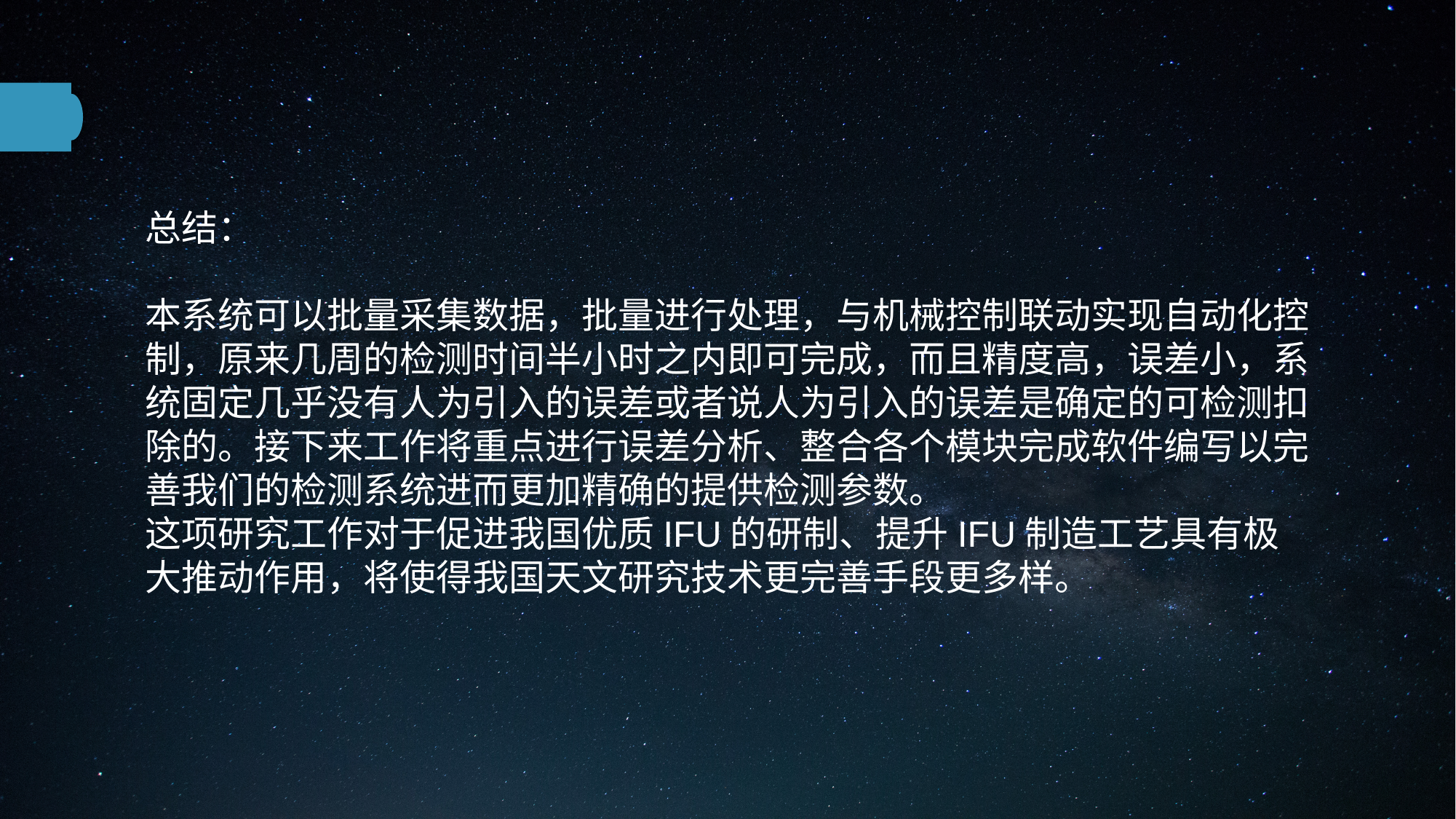

总结：

本系统可以批量采集数据，批量进行处理，与机械控制联动实现自动化控制，原来几周的检测时间半小时之内即可完成，而且精度高，误差小，系统固定几乎没有人为引入的误差或者说人为引入的误差是确定的可检测扣除的。接下来工作将重点进行误差分析、整合各个模块完成软件编写以完善我们的检测系统进而更加精确的提供检测参数。
这项研究工作对于促进我国优质IFU的研制、提升IFU制造工艺具有极大推动作用，将使得我国天文研究技术更完善手段更多样。